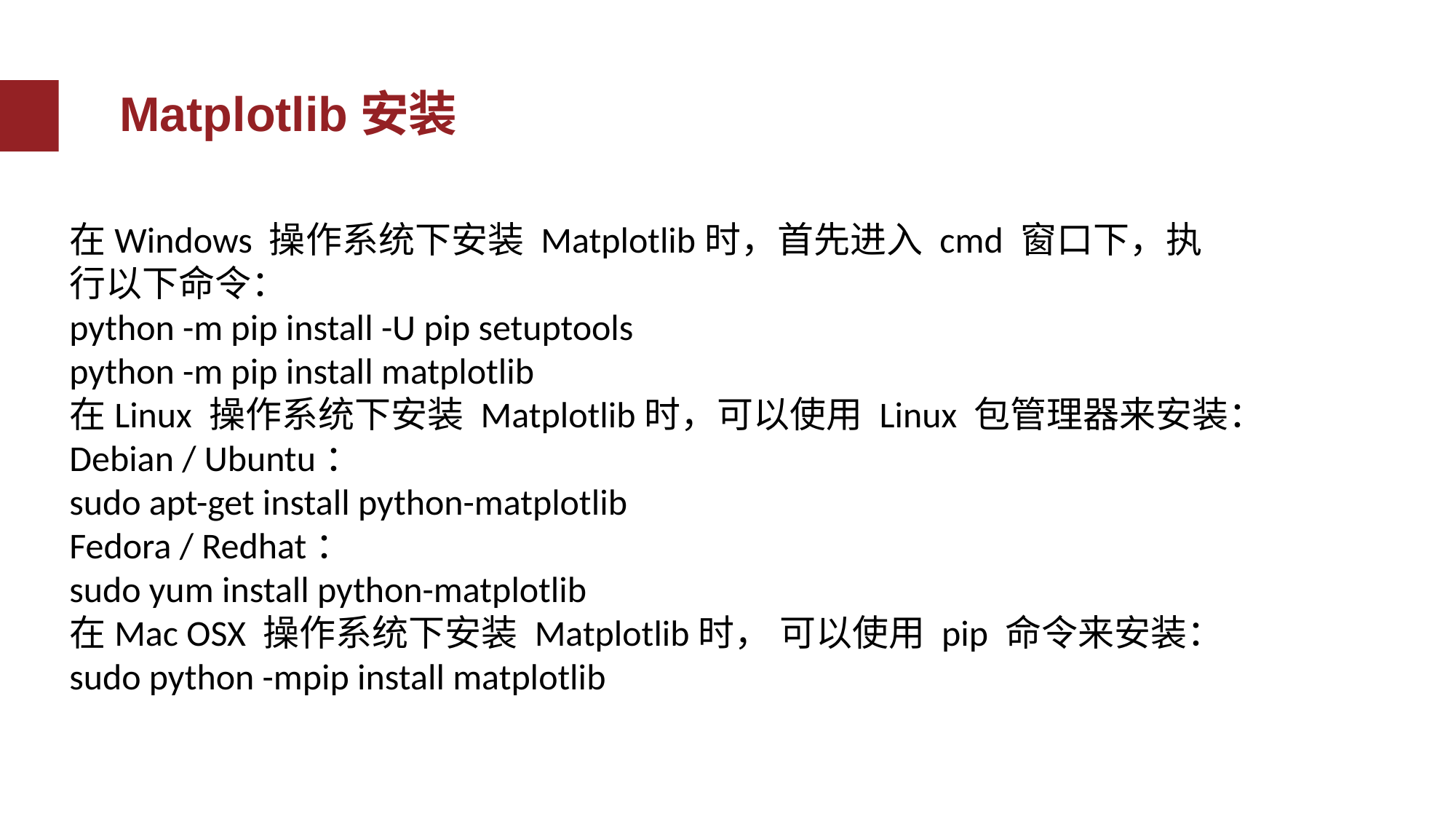

Matplotlib安装

在Windows 操作系统下安装 Matplotlib时，首先进入 cmd 窗口下，执行以下命令：
python -m pip install -U pip setuptools
python -m pip install matplotlib
在Linux 操作系统下安装 Matplotlib时，可以使用 Linux 包管理器来安装：
Debian / Ubuntu：
sudo apt-get install python-matplotlib
Fedora / Redhat：
sudo yum install python-matplotlib
在Mac OSX 操作系统下安装 Matplotlib时， 可以使用 pip 命令来安装：
sudo python -mpip install matplotlib